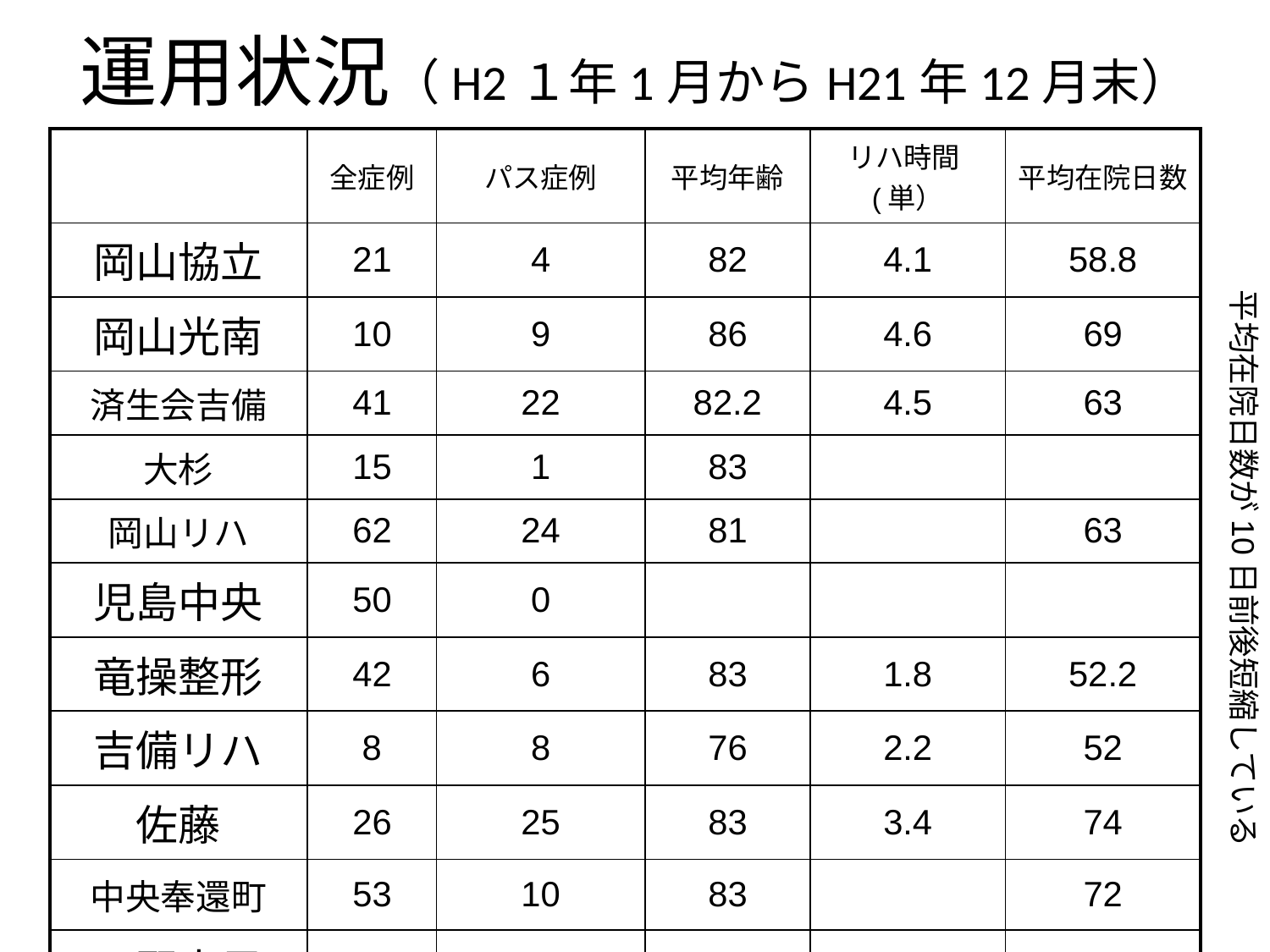

# 運用状況（H2１年1月からH21年12月末）
|  | 全症例 | パス症例 | 平均年齢 | リハ時間(単） | 平均在院日数 |
| --- | --- | --- | --- | --- | --- |
| 岡山協立 | 21 | 4 | 82 | 4.1 | 58.8 |
| 岡山光南 | 10 | 9 | 86 | 4.6 | 69 |
| 済生会吉備 | 41 | 22 | 82.2 | 4.5 | 63 |
| 大杉 | 15 | 1 | 83 |  |  |
| 岡山リハ | 62 | 24 | 81 |  | 63 |
| 児島中央 | 50 | 0 |  |  |  |
| 竜操整形 | 42 | 6 | 83 | 1.8 | 52.2 |
| 吉備リハ | 8 | 8 | 76 | 2.2 | 52 |
| 佐藤 | 26 | 25 | 83 | 3.4 | 74 |
| 中央奉還町 | 53 | 10 | 83 |  | 72 |
| 玉野市民 | 21 | 8 | 82 | 5.2 | 72 |
| たまﾒﾃﾞｨｶﾙ | 3 | 2 | 96 | 0.6 | 77 |
平均在院日数が10日前後短縮している